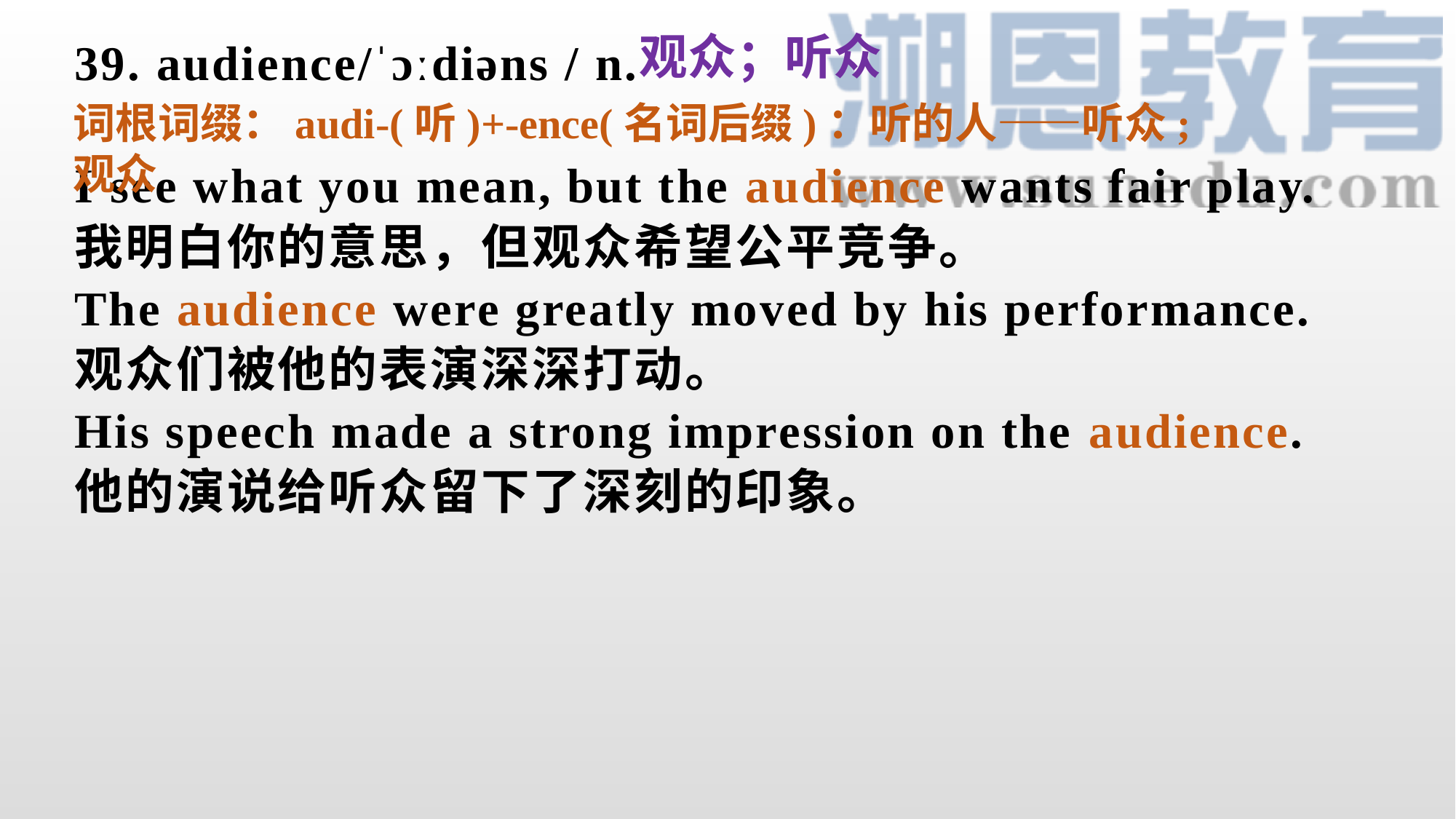

观众；听众
39. audience/ˈɔːdiəns / n.

I see what you mean, but the audience wants fair play.
我明白你的意思，但观众希望公平竞争。
The audience were greatly moved by his performance.
观众们被他的表演深深打动。
His speech made a strong impression on the audience.
他的演说给听众留下了深刻的印象。
词根词缀：audi-(听)+-ence(名词后缀)：听的人——听众;观众